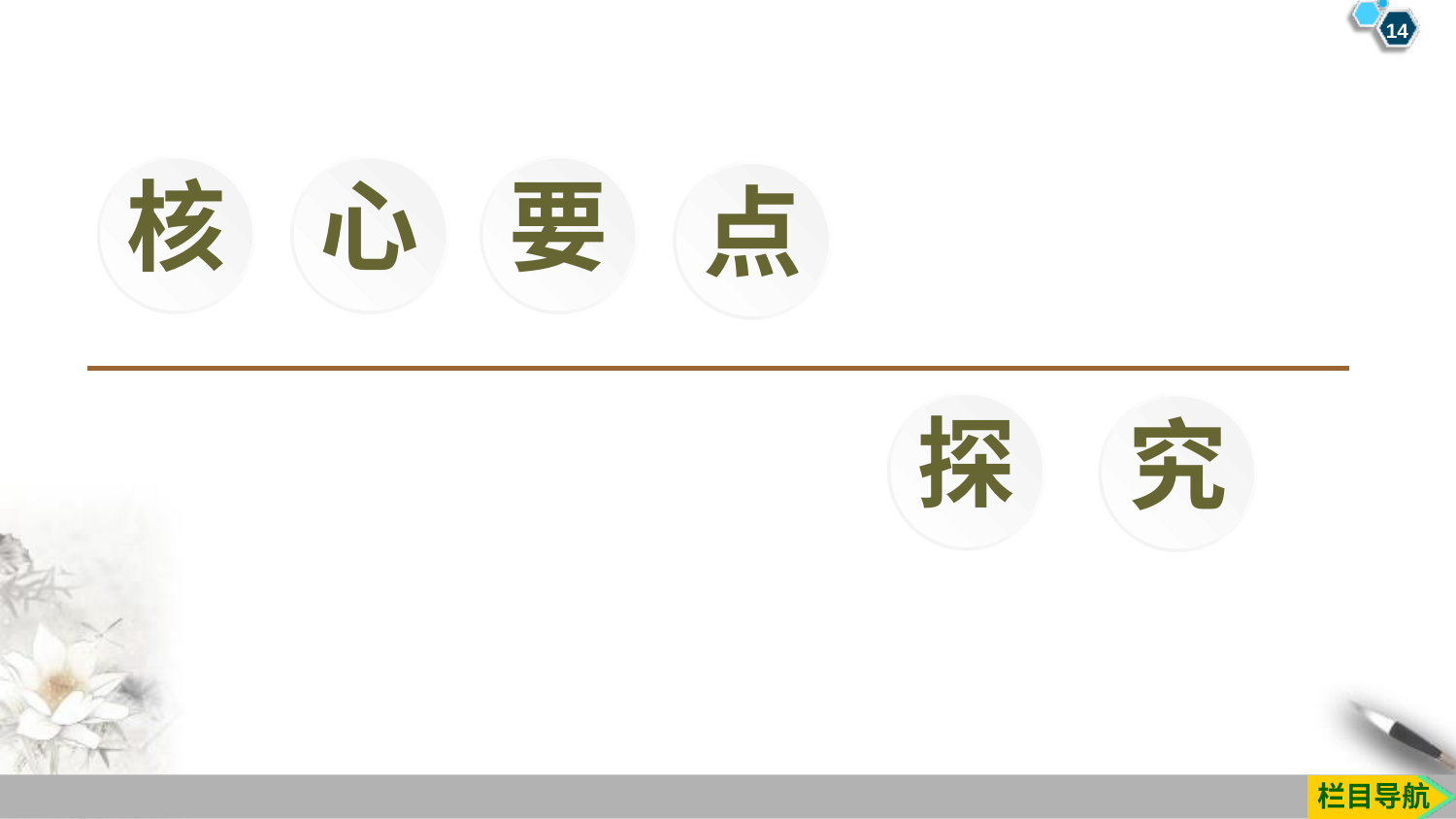

14

核

心

要

点

探

究